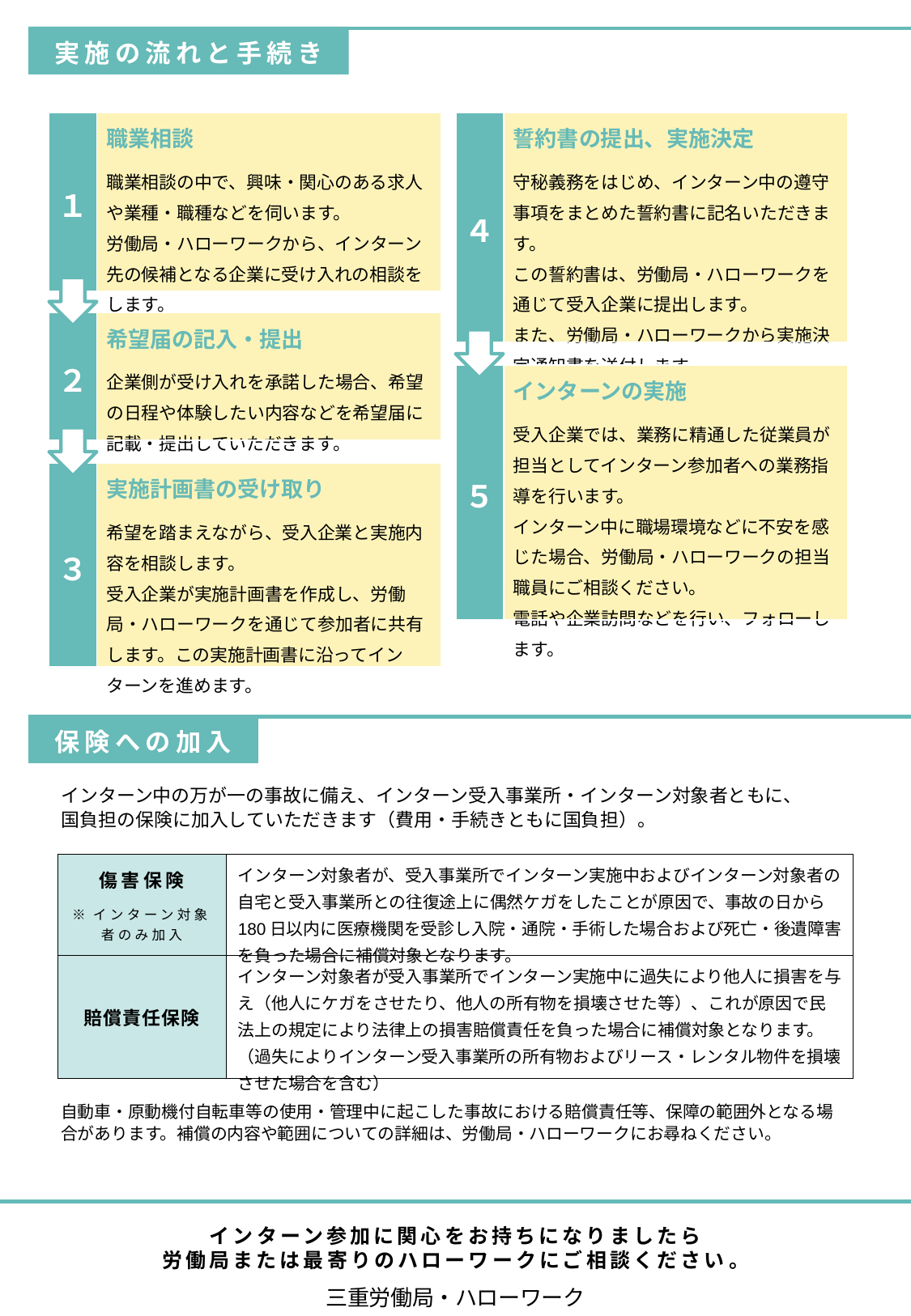

実施の流れと手続き
| １ | 職業相談 職業相談の中で、興味・関心のある求人や業種・職種などを伺います。 労働局・ハローワークから、インターン先の候補となる企業に受け入れの相談をします。 |
| --- | --- |
| ４ | 誓約書の提出、実施決定 守秘義務をはじめ、インターン中の遵守事項をまとめた誓約書に記名いただきます。 この誓約書は、労働局・ハローワークを通じて受入企業に提出します。 また、労働局・ハローワークから実施決定通知書を送付します。 |
| --- | --- |

| ２ | 希望届の記入・提出 企業側が受け入れを承諾した場合、希望の日程や体験したい内容などを希望届に記載・提出していただきます。 |
| --- | --- |

| ５ | インターンの実施 受入企業では、業務に精通した従業員が担当としてインターン参加者への業務指導を行います。 インターン中に職場環境などに不安を感じた場合、労働局・ハローワークの担当職員にご相談ください。 電話や企業訪問などを行い、フォローします。 |
| --- | --- |

| ３ | 実施計画書の受け取り 希望を踏まえながら、受入企業と実施内容を相談します。 受入企業が実施計画書を作成し、労働局・ハローワークを通じて参加者に共有します。この実施計画書に沿ってインターンを進めます。 |
| --- | --- |
保険への加入
インターン中の万が一の事故に備え、インターン受入事業所・インターン対象者ともに、
国負担の保険に加入していただきます（費用・手続きともに国負担）。
| 傷害保険 ※インターン対象者のみ加入 | インターン対象者が、受入事業所でインターン実施中およびインターン対象者の自宅と受入事業所との往復途上に偶然ケガをしたことが原因で、事故の日から180日以内に医療機関を受診し入院・通院・手術した場合および死亡・後遺障害を負った場合に補償対象となります。 |
| --- | --- |
| 賠償責任保険 | インターン対象者が受入事業所でインターン実施中に過失により他人に損害を与え（他人にケガをさせたり、他人の所有物を損壊させた等）、これが原因で民法上の規定により法律上の損害賠償責任を負った場合に補償対象となります。（過失によりインターン受入事業所の所有物およびリース・レンタル物件を損壊させた場合を含む） |
自動車・原動機付自転車等の使用・管理中に起こした事故における賠償責任等、保障の範囲外となる場合があります。補償の内容や範囲についての詳細は、労働局・ハローワークにお尋ねください。
インターン参加に関心をお持ちになりましたら
労働局または最寄りのハローワークにご相談ください。
三重労働局・ハローワーク